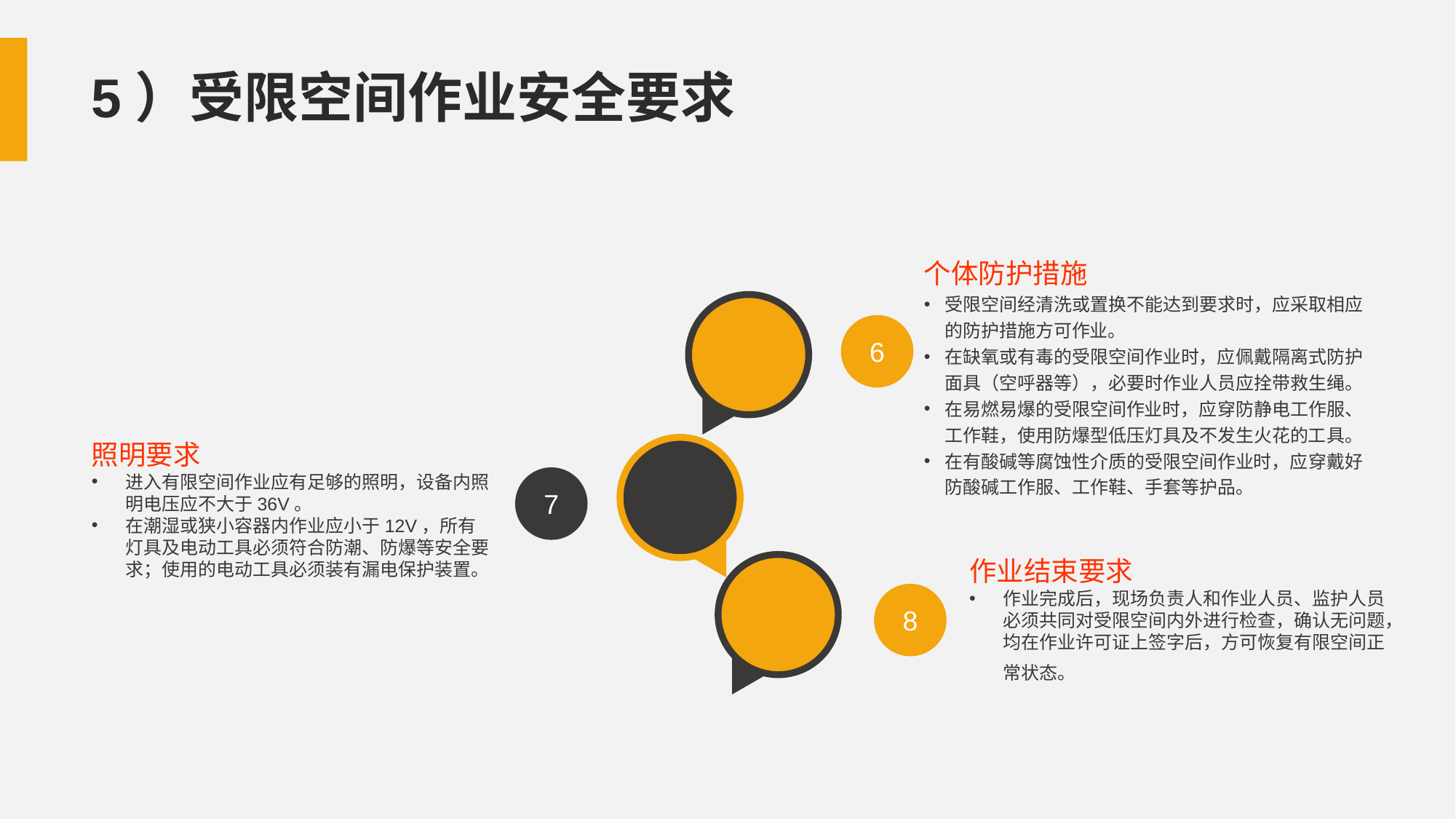

5）受限空间作业安全要求
个体防护措施
受限空间经清洗或置换不能达到要求时，应采取相应的防护措施方可作业。
在缺氧或有毒的受限空间作业时，应佩戴隔离式防护面具（空呼器等），必要时作业人员应拴带救生绳。
在易燃易爆的受限空间作业时，应穿防静电工作服、工作鞋，使用防爆型低压灯具及不发生火花的工具。
在有酸碱等腐蚀性介质的受限空间作业时，应穿戴好防酸碱工作服、工作鞋、手套等护品。

6

照明要求
进入有限空间作业应有足够的照明，设备内照明电压应不大于36V。
在潮湿或狭小容器内作业应小于12V，所有灯具及电动工具必须符合防潮、防爆等安全要求；使用的电动工具必须装有漏电保护装置。

7

作业结束要求
作业完成后，现场负责人和作业人员、监护人员必须共同对受限空间内外进行检查，确认无问题，均在作业许可证上签字后，方可恢复有限空间正常状态。

8